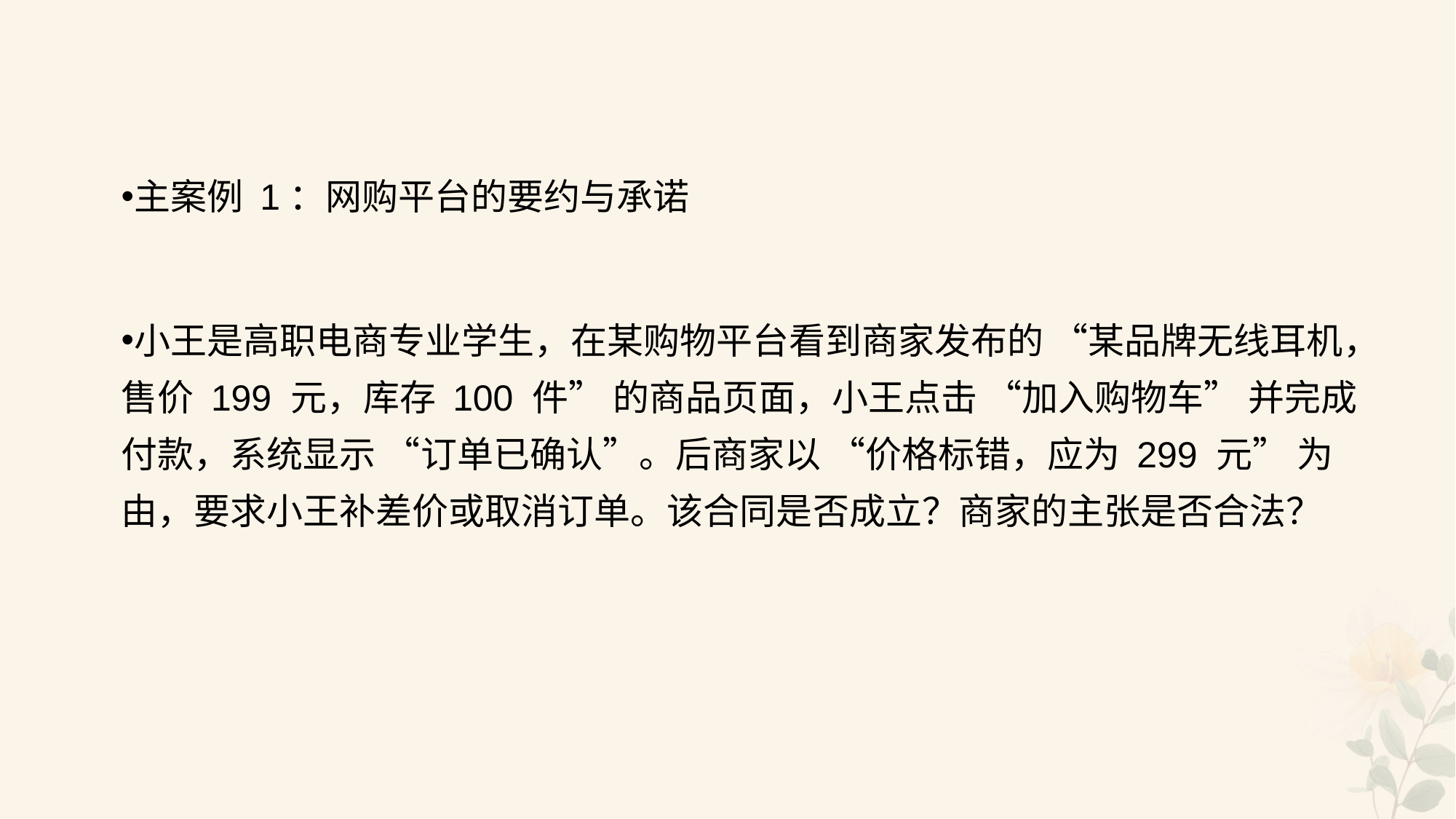

#
主案例 1：网购平台的要约与承诺

小王是高职电商专业学生，在某购物平台看到商家发布的 “某品牌无线耳机，售价 199 元，库存 100 件” 的商品页面，小王点击 “加入购物车” 并完成付款，系统显示 “订单已确认”。后商家以 “价格标错，应为 299 元” 为由，要求小王补差价或取消订单。该合同是否成立？商家的主张是否合法？